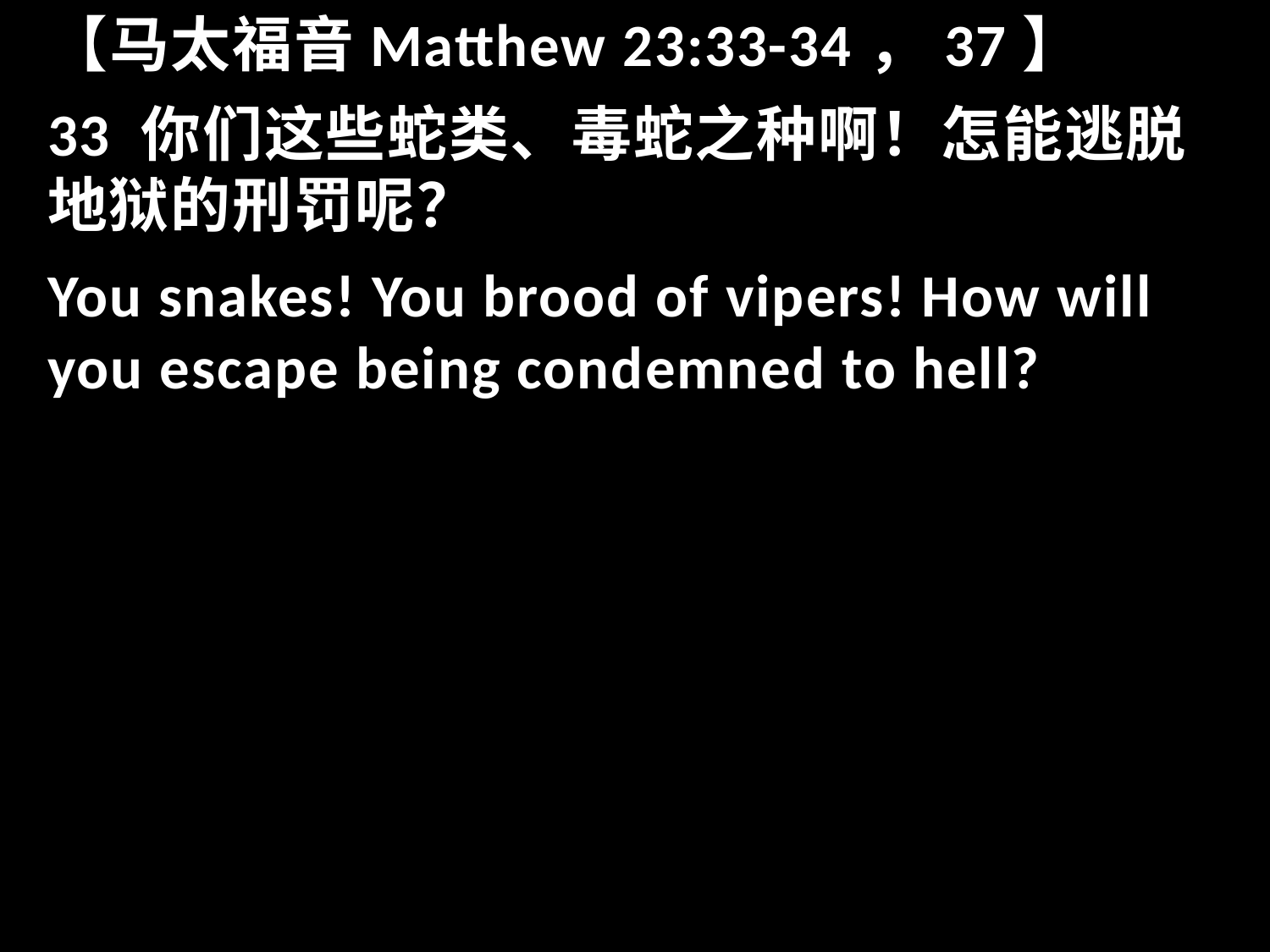

【马太福音Matthew 23:33-34，37】
33 你们这些蛇类、毒蛇之种啊！怎能逃脱地狱的刑罚呢？
You snakes! You brood of vipers! How will you escape being condemned to hell?